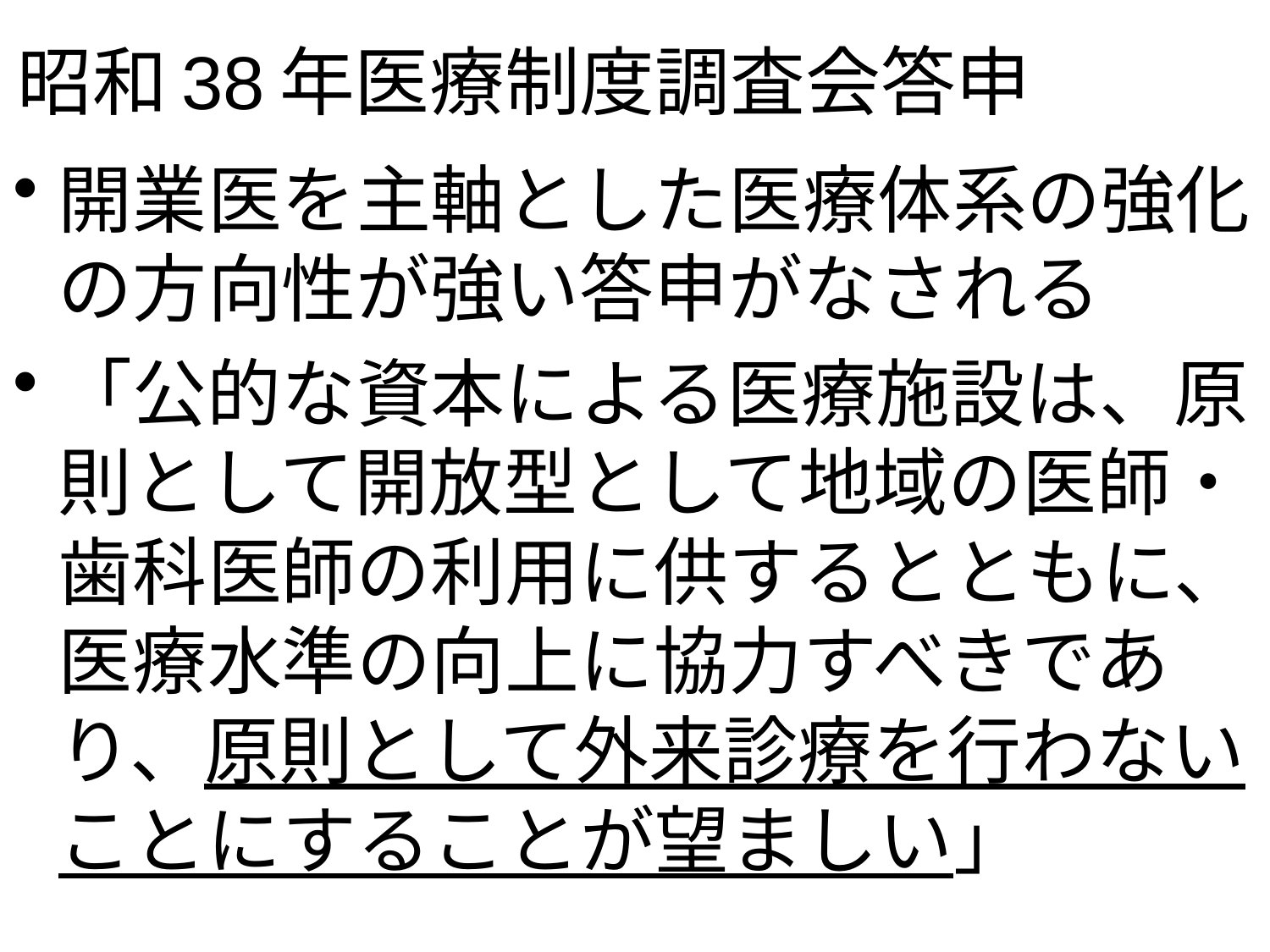

# 昭和38年医療制度調査会答申
開業医を主軸とした医療体系の強化の方向性が強い答申がなされる
「公的な資本による医療施設は、原則として開放型として地域の医師・歯科医師の利用に供するとともに、医療水準の向上に協力すべきであり、原則として外来診療を行わないことにすることが望ましい」